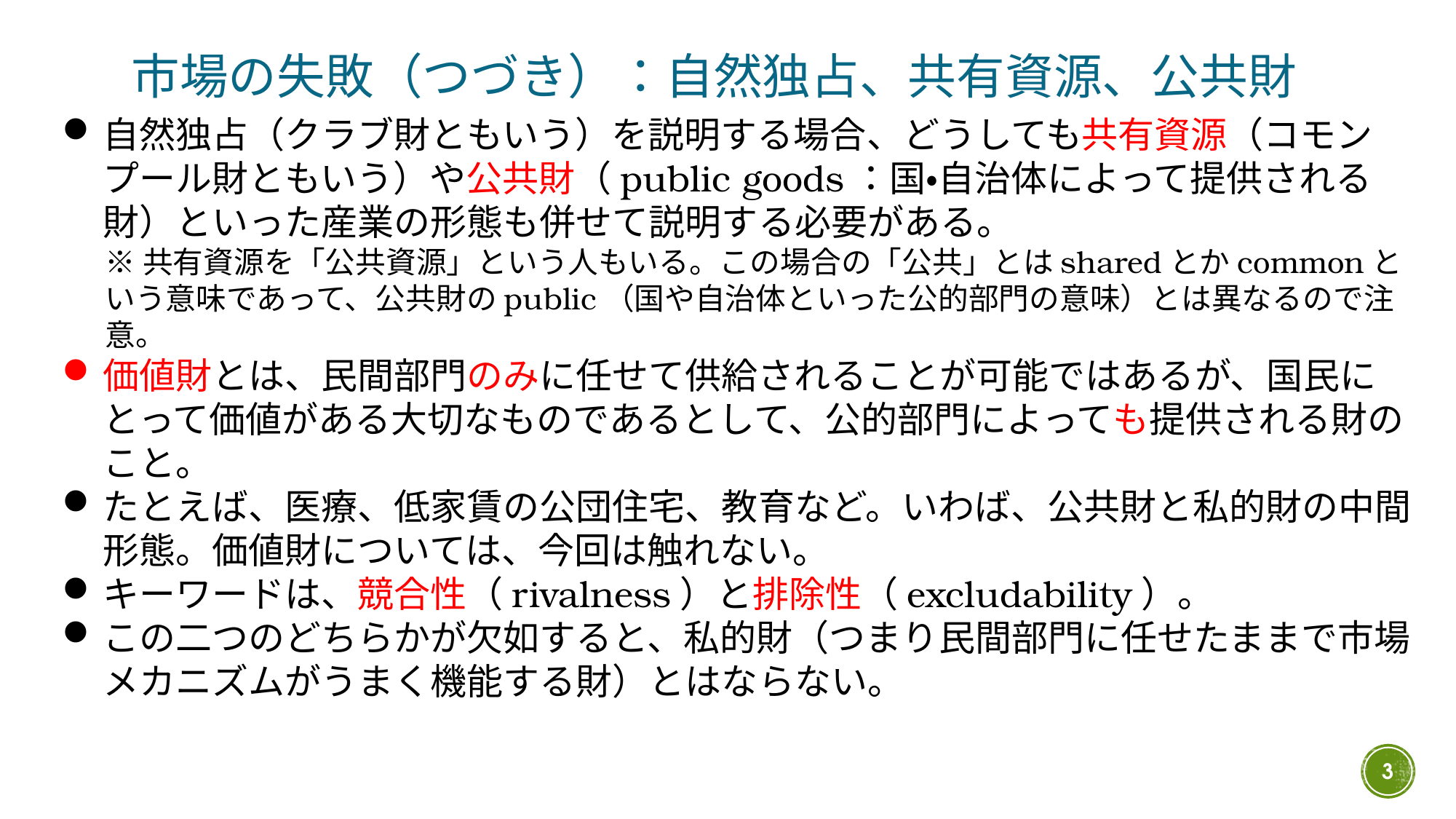

市場の失敗（つづき）：自然独占、共有資源、公共財
自然独占（クラブ財ともいう）を説明する場合、どうしても共有資源（コモンプール財ともいう）や公共財（public goods：国・自治体によって提供される財）といった産業の形態も併せて説明する必要がある。
※共有資源を「公共資源」という人もいる。この場合の「公共」とはsharedとかcommonという意味であって、公共財のpublic（国や自治体といった公的部門の意味）とは異なるので注意。
価値財とは、民間部門のみに任せて供給されることが可能ではあるが、国民にとって価値がある大切なものであるとして、公的部門によっても提供される財のこと。
たとえば、医療、低家賃の公団住宅、教育など。いわば、公共財と私的財の中間形態。価値財については、今回は触れない。
キーワードは、競合性（rivalness）と排除性（excludability）。
この二つのどちらかが欠如すると、私的財（つまり民間部門に任せたままで市場メカニズムがうまく機能する財）とはならない。

3